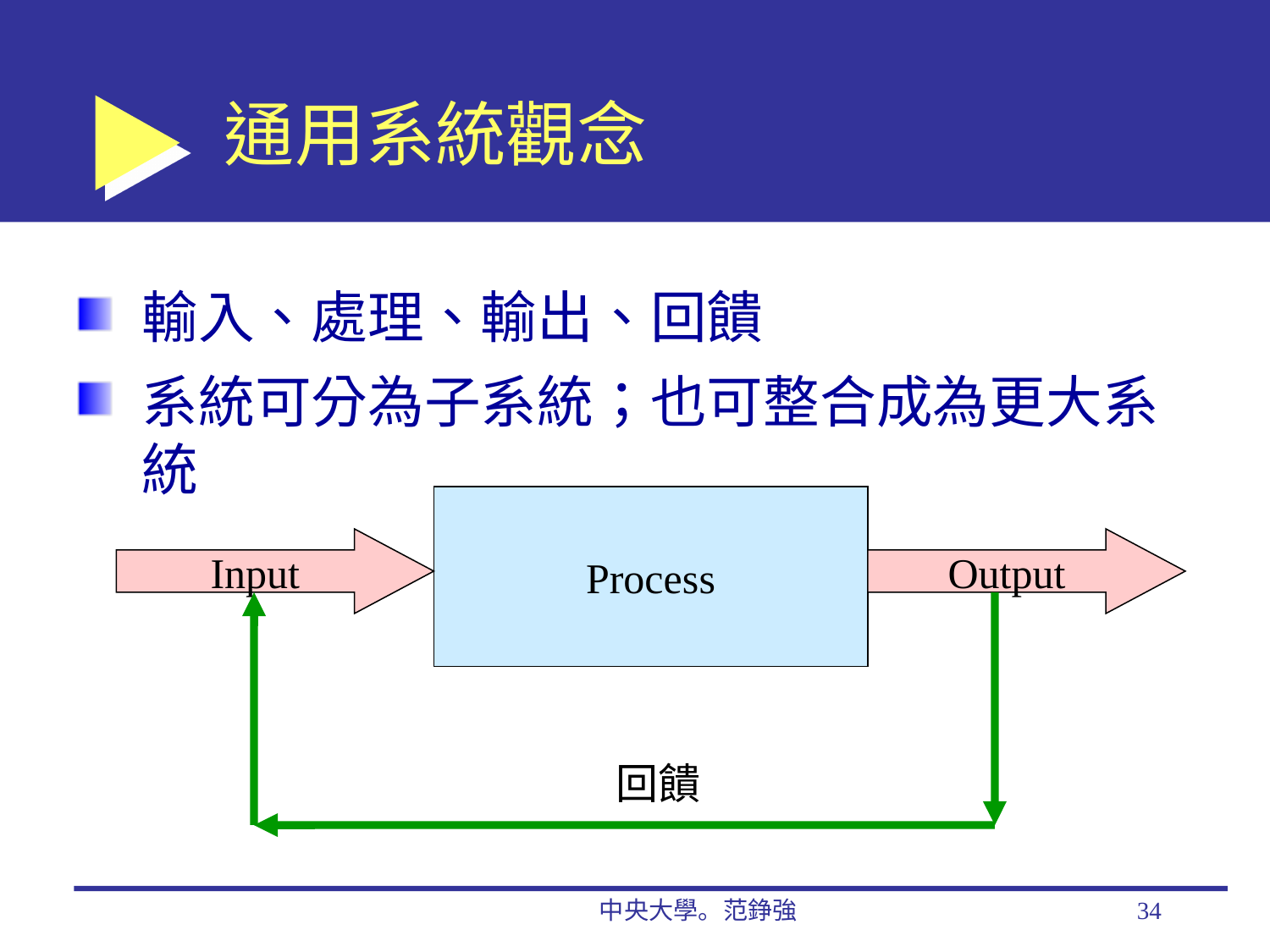

# 通用系統觀念
輸入、處理、輸出、回饋
系統可分為子系統；也可整合成為更大系統
Process
Input
Output

回饋

中央大學。范錚強
34